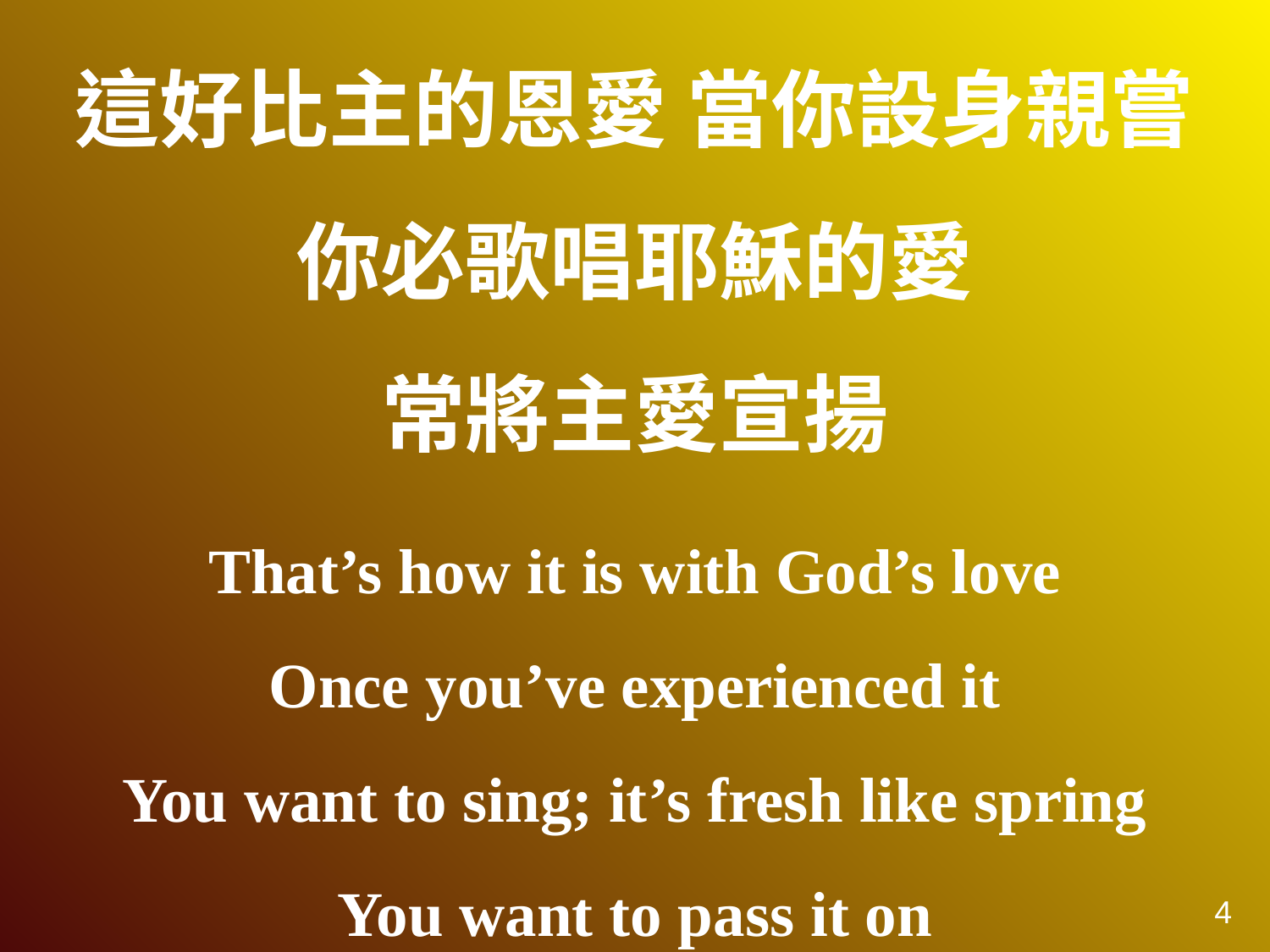

這好比主的恩愛 當你設身親嘗
你必歌唱耶穌的愛
常將主愛宣揚
That’s how it is with God’s love
Once you’ve experienced it
You want to sing; it’s fresh like spring
You want to pass it on
4